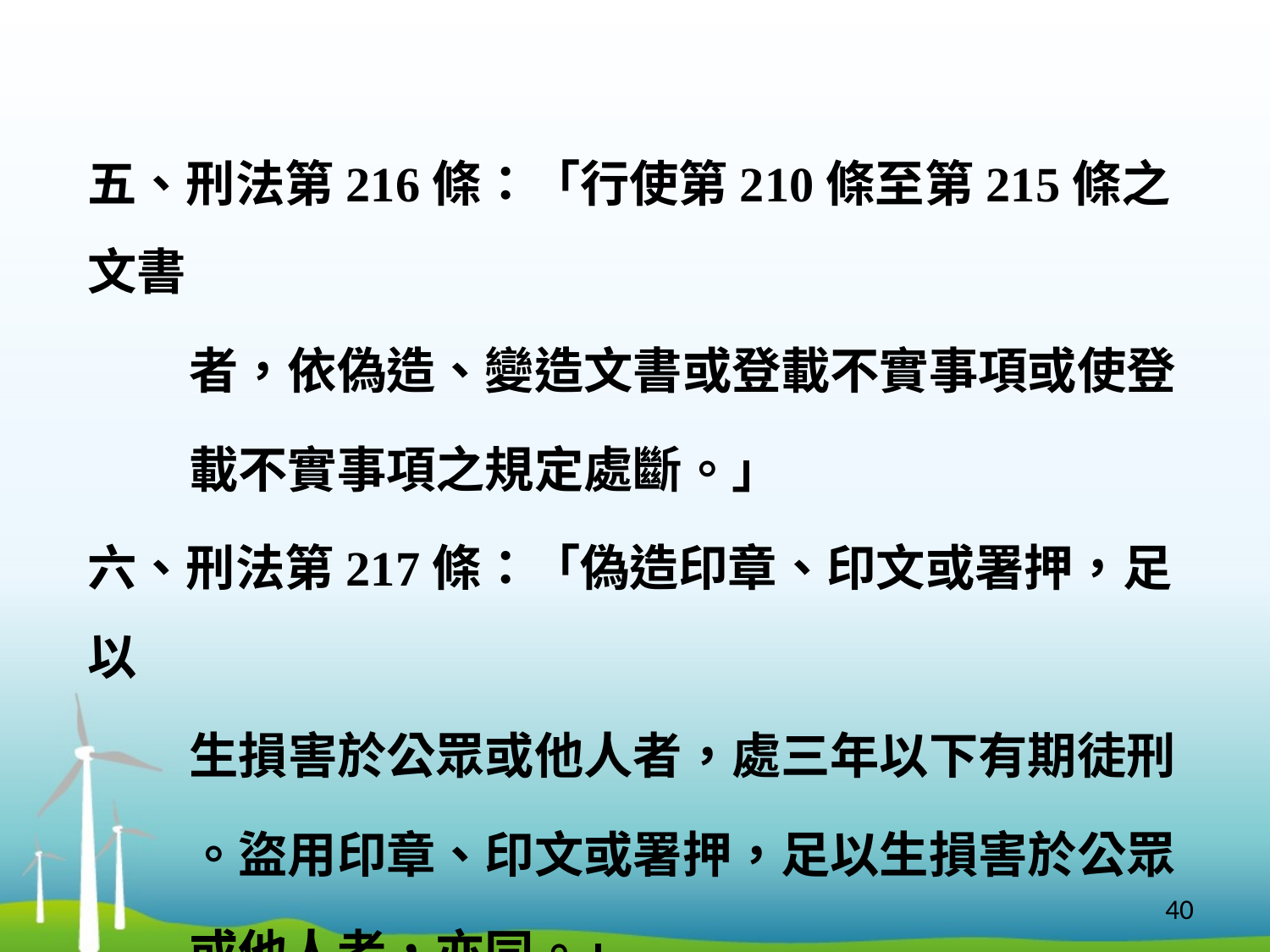

五、刑法第216條：「行使第210條至第215條之文書
        者，依偽造、變造文書或登載不實事項或使登
        載不實事項之規定處斷。」
六、刑法第217條：「偽造印章、印文或署押，足以
        生損害於公眾或他人者，處三年以下有期徒刑
        。盜用印章、印文或署押，足以生損害於公眾
        或他人者，亦同。」
40